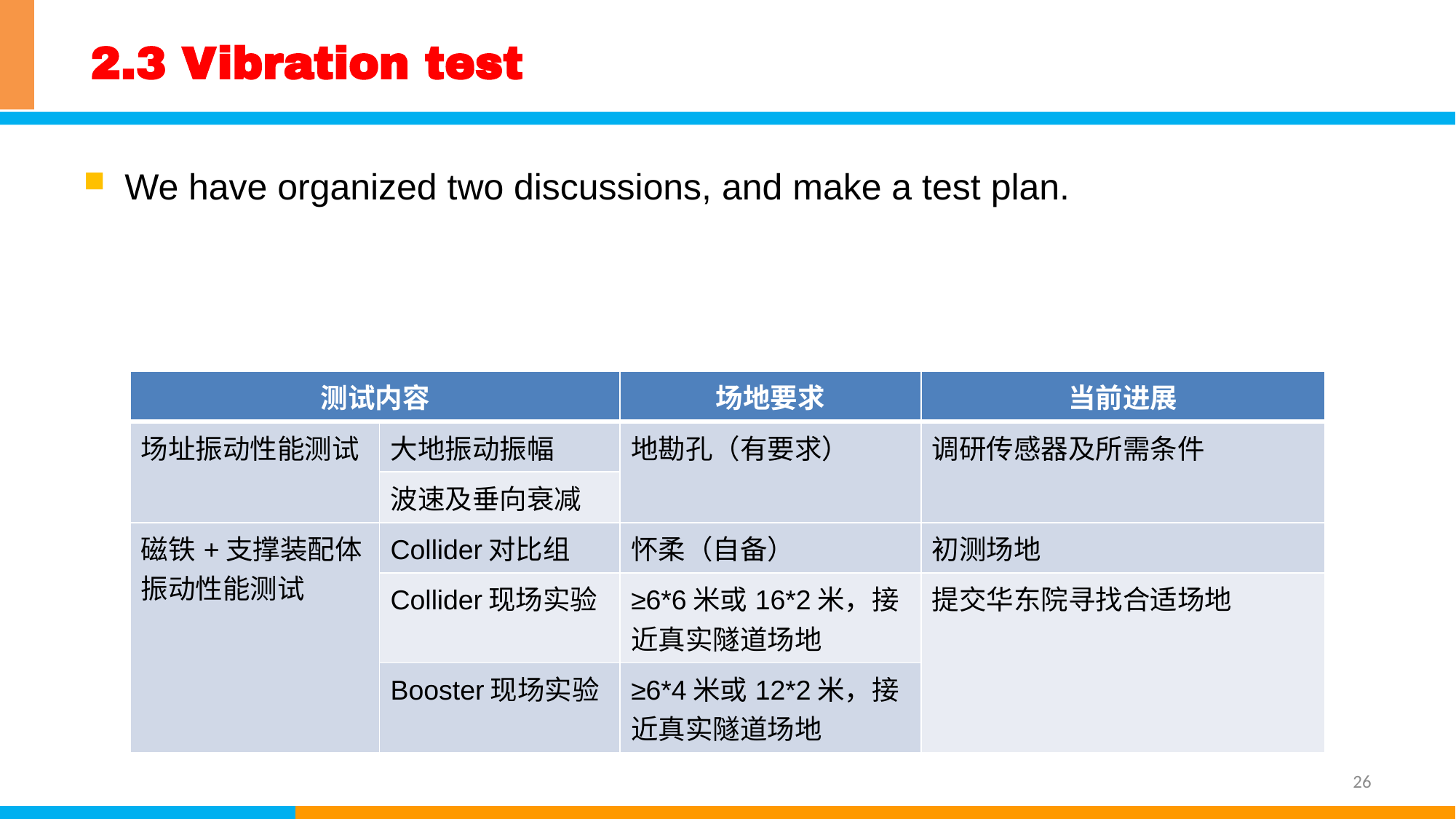

# 2.3 Vibration test
We have organized two discussions, and make a test plan.

| 测试内容 |  | 场地要求 | 当前进展 |
| --- | --- | --- | --- |
| 场址振动性能测试 | 大地振动振幅 | 地勘孔（有要求） | 调研传感器及所需条件 |
|  | 波速及垂向衰减 |  |  |
| 磁铁+支撑装配体振动性能测试 | Collider对比组 | 怀柔（自备） | 初测场地 |
|  | Collider现场实验 | ≥6\*6米或16\*2米，接近真实隧道场地 | 提交华东院寻找合适场地 |
|  | Booster现场实验 | ≥6\*4米或12\*2米，接近真实隧道场地 |  |
26